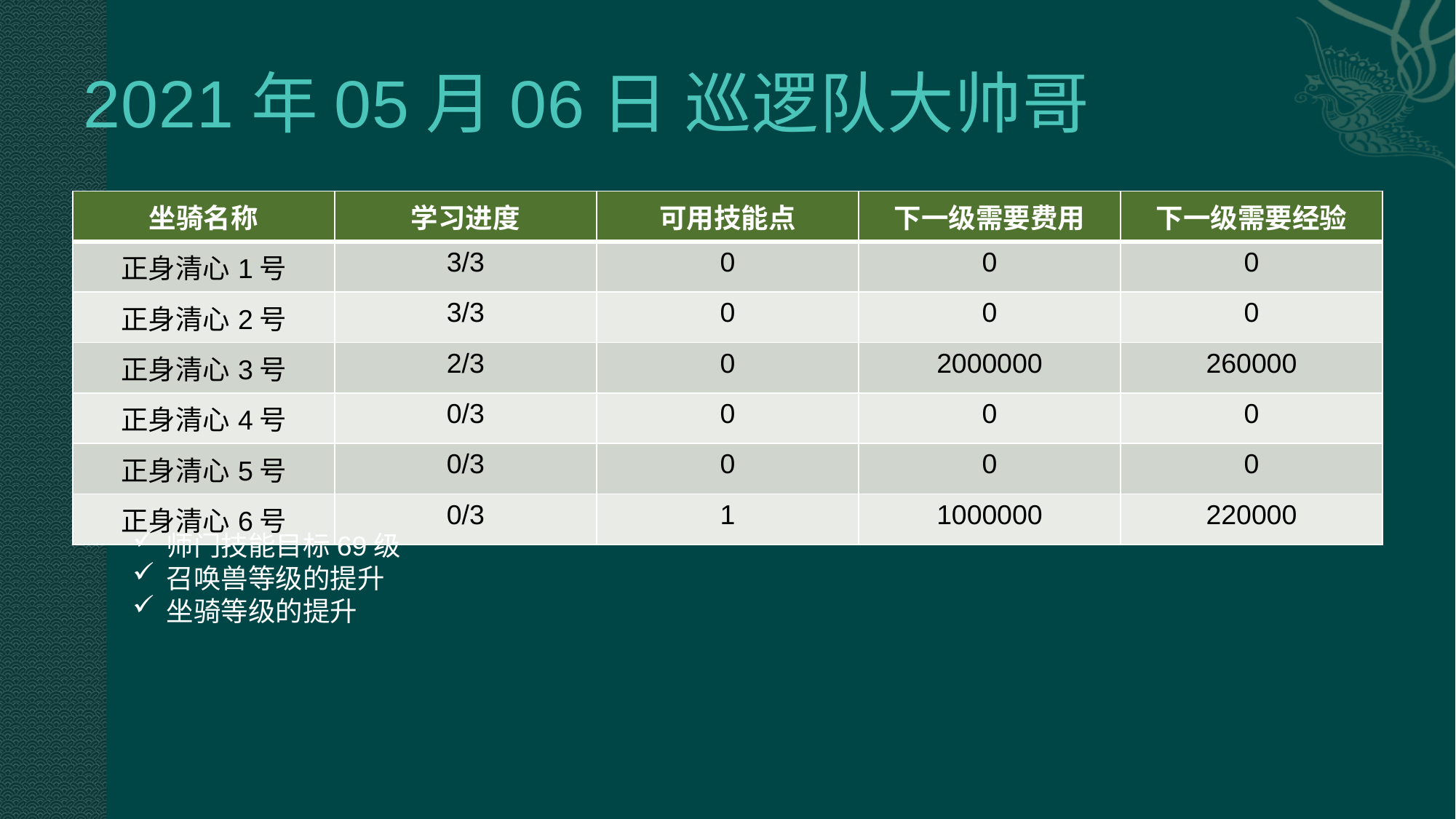

# 2021年05月06日 巡逻队大帅哥
| 坐骑名称 | 学习进度 | 可用技能点 | 下一级需要费用 | 下一级需要经验 |
| --- | --- | --- | --- | --- |
| 正身清心1号 | 3/3 | 0 | 0 | 0 |
| 正身清心2号 | 3/3 | 0 | 0 | 0 |
| 正身清心3号 | 2/3 | 0 | 2000000 | 260000 |
| 正身清心4号 | 0/3 | 0 | 0 | 0 |
| 正身清心5号 | 0/3 | 0 | 0 | 0 |
| 正身清心6号 | 0/3 | 1 | 1000000 | 220000 |
师门技能目标69级
召唤兽等级的提升
坐骑等级的提升